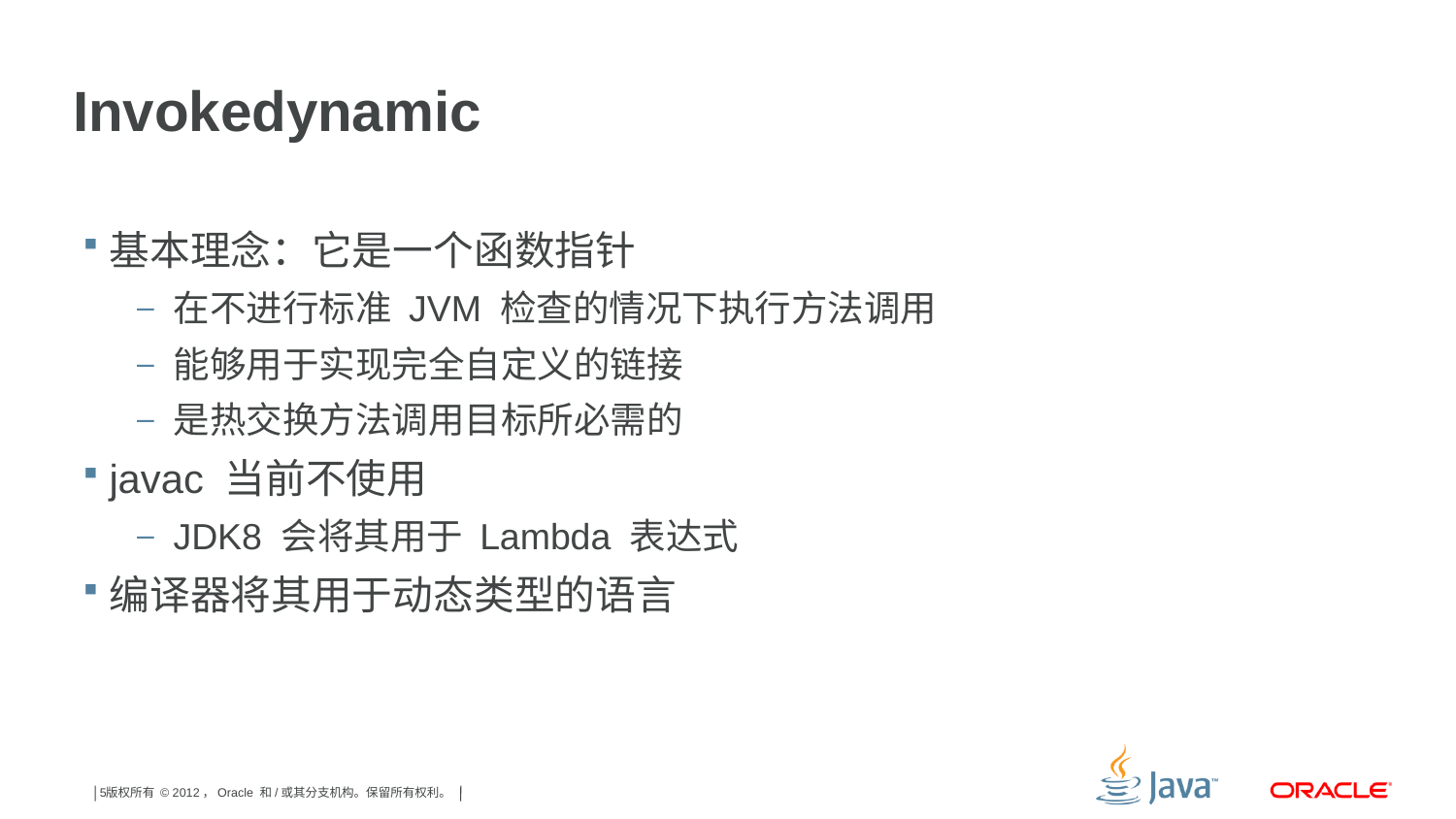

# Invokedynamic
基本理念：它是一个函数指针
在不进行标准 JVM 检查的情况下执行方法调用
能够用于实现完全自定义的链接
是热交换方法调用目标所必需的
javac 当前不使用
JDK8 会将其用于 Lambda 表达式
编译器将其用于动态类型的语言